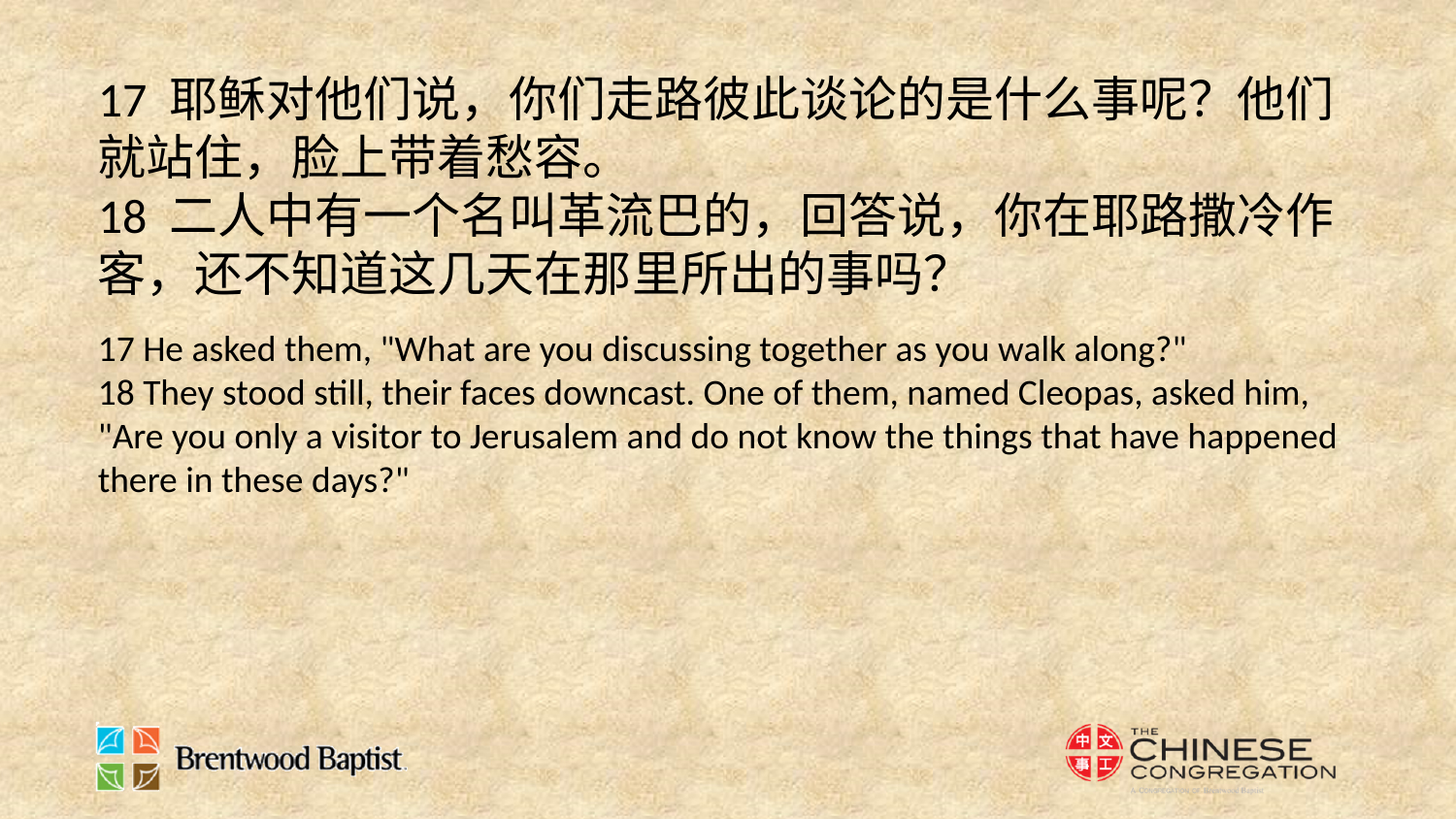

17 耶稣对他们说，你们走路彼此谈论的是什么事呢？他们就站住，脸上带着愁容。
18 二人中有一个名叫革流巴的，回答说，你在耶路撒冷作客，还不知道这几天在那里所出的事吗？

17 He asked them, "What are you discussing together as you walk along?"
18 They stood still, their faces downcast. One of them, named Cleopas, asked him, "Are you only a visitor to Jerusalem and do not know the things that have happened there in these days?"